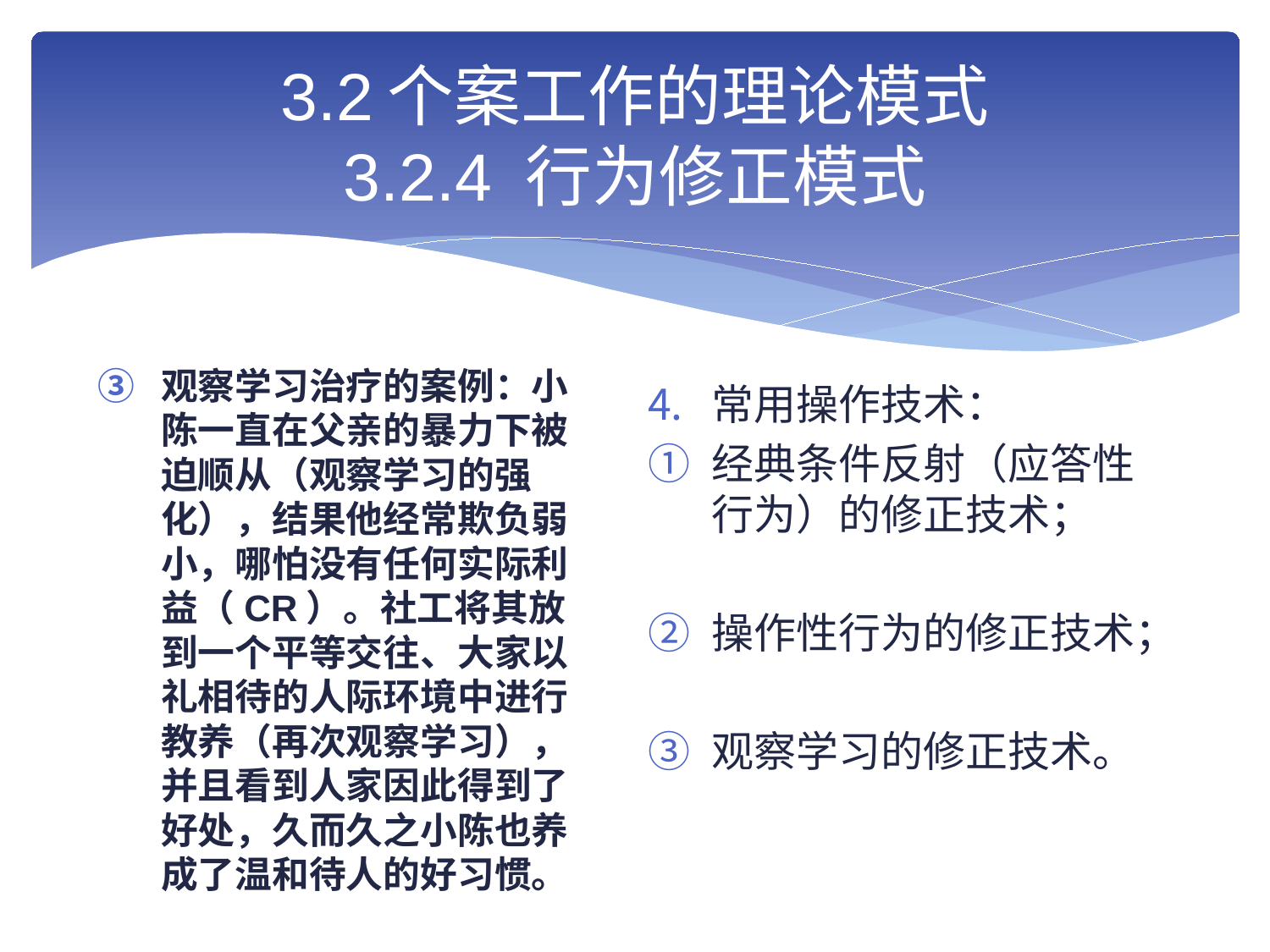

# 3.2个案工作的理论模式 3.2.4 行为修正模式
观察学习治疗的案例：小陈一直在父亲的暴力下被迫顺从（观察学习的强化），结果他经常欺负弱小，哪怕没有任何实际利益（CR）。社工将其放到一个平等交往、大家以礼相待的人际环境中进行教养（再次观察学习），并且看到人家因此得到了好处，久而久之小陈也养成了温和待人的好习惯。
常用操作技术：
经典条件反射（应答性行为）的修正技术；

操作性行为的修正技术；

观察学习的修正技术。